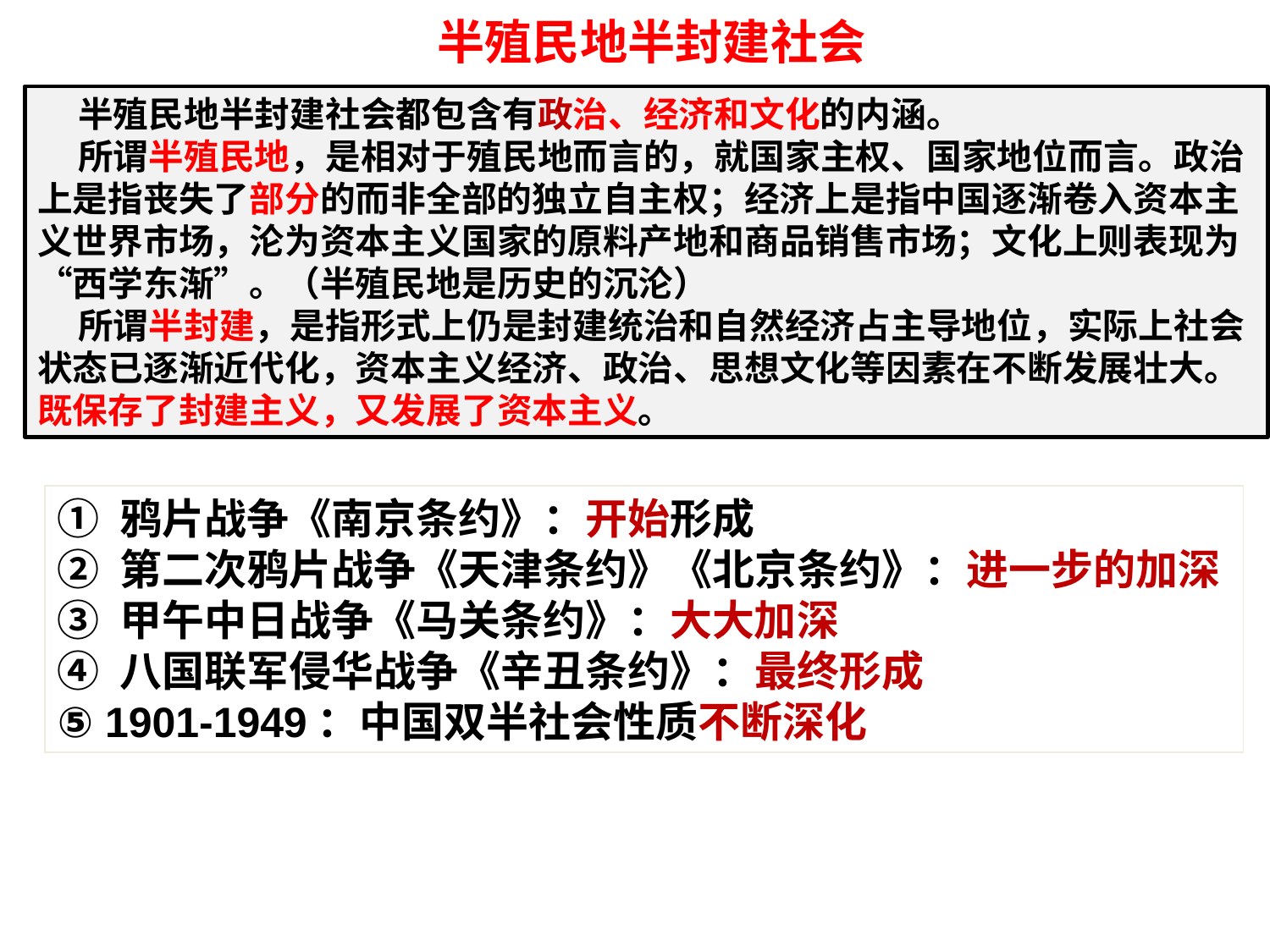

半殖民地半封建社会
    半殖民地半封建社会都包含有政治、经济和文化的内涵。
    所谓半殖民地，是相对于殖民地而言的，就国家主权、国家地位而言。政治上是指丧失了部分的而非全部的独立自主权；经济上是指中国逐渐卷入资本主义世界市场，沦为资本主义国家的原料产地和商品销售市场；文化上则表现为“西学东渐”。（半殖民地是历史的沉沦）
    所谓半封建，是指形式上仍是封建统治和自然经济占主导地位，实际上社会状态已逐渐近代化，资本主义经济、政治、思想文化等因素在不断发展壮大。既保存了封建主义，又发展了资本主义。
① 鸦片战争《南京条约》：开始形成
② 第二次鸦片战争《天津条约》《北京条约》：进一步的加深
③ 甲午中日战争《马关条约》：大大加深
④ 八国联军侵华战争《辛丑条约》：最终形成
⑤ 1901-1949：中国双半社会性质不断深化